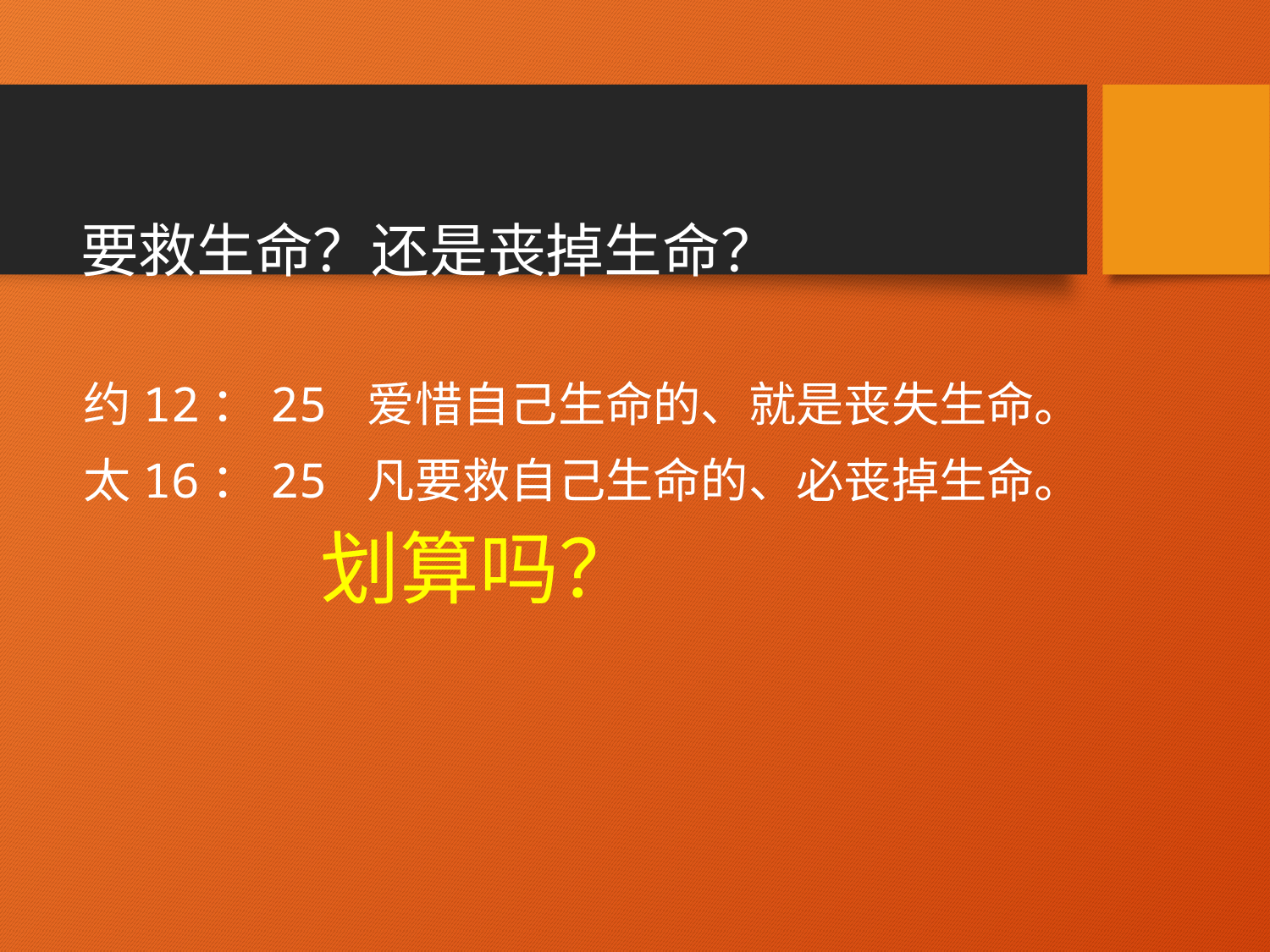

要救生命？还是丧掉生命？
约12：25 爱惜自己生命的、就是丧失生命。
太16：25 凡要救自己生命的、必丧掉生命。

划算吗？